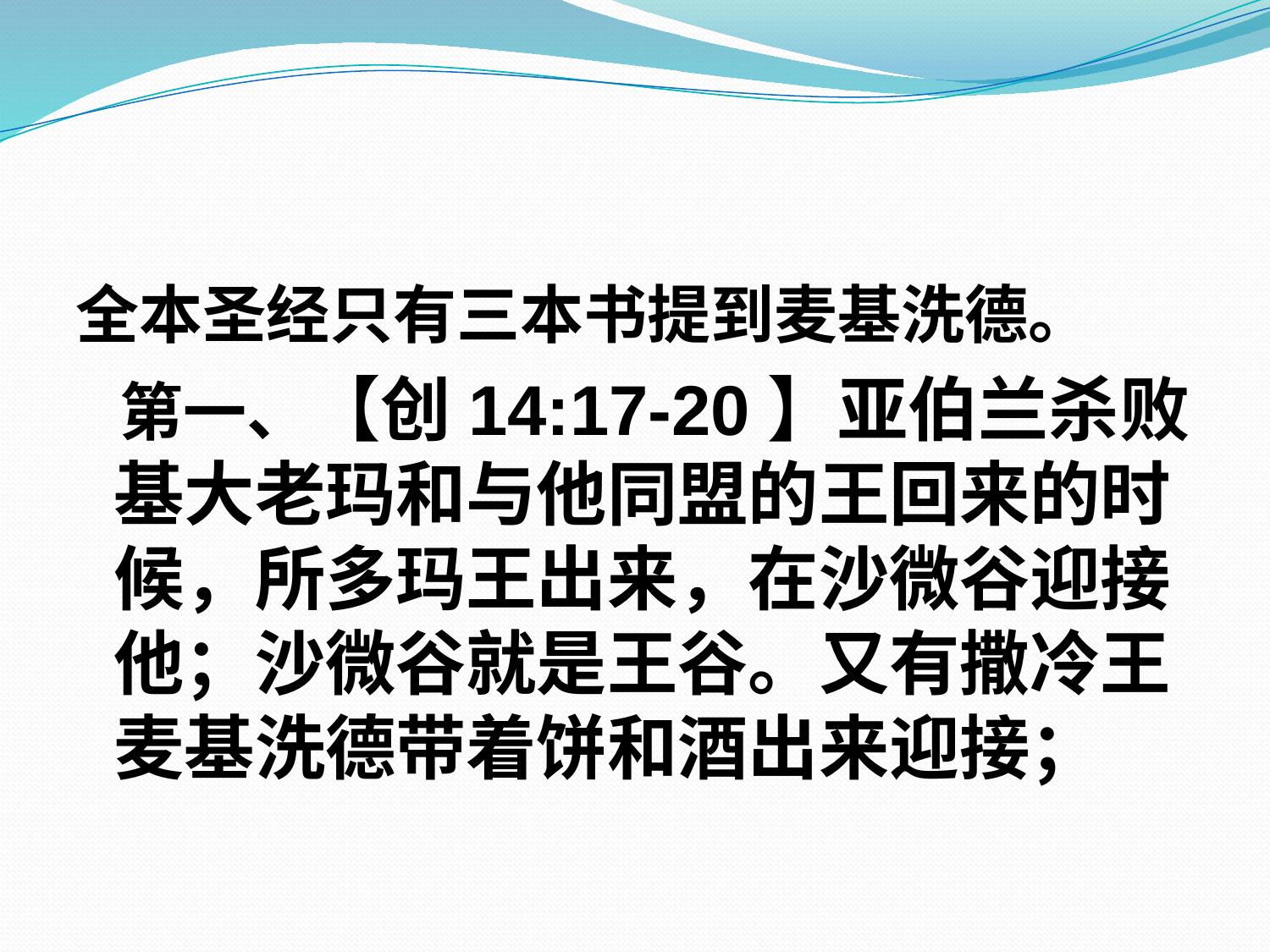

#
全本圣经只有三本书提到麦基洗德。
  第一、【创14:17-20】亚伯兰杀败基大老玛和与他同盟的王回来的时候，所多玛王出来，在沙微谷迎接他；沙微谷就是王谷。又有撒冷王麦基洗德带着饼和酒出来迎接；